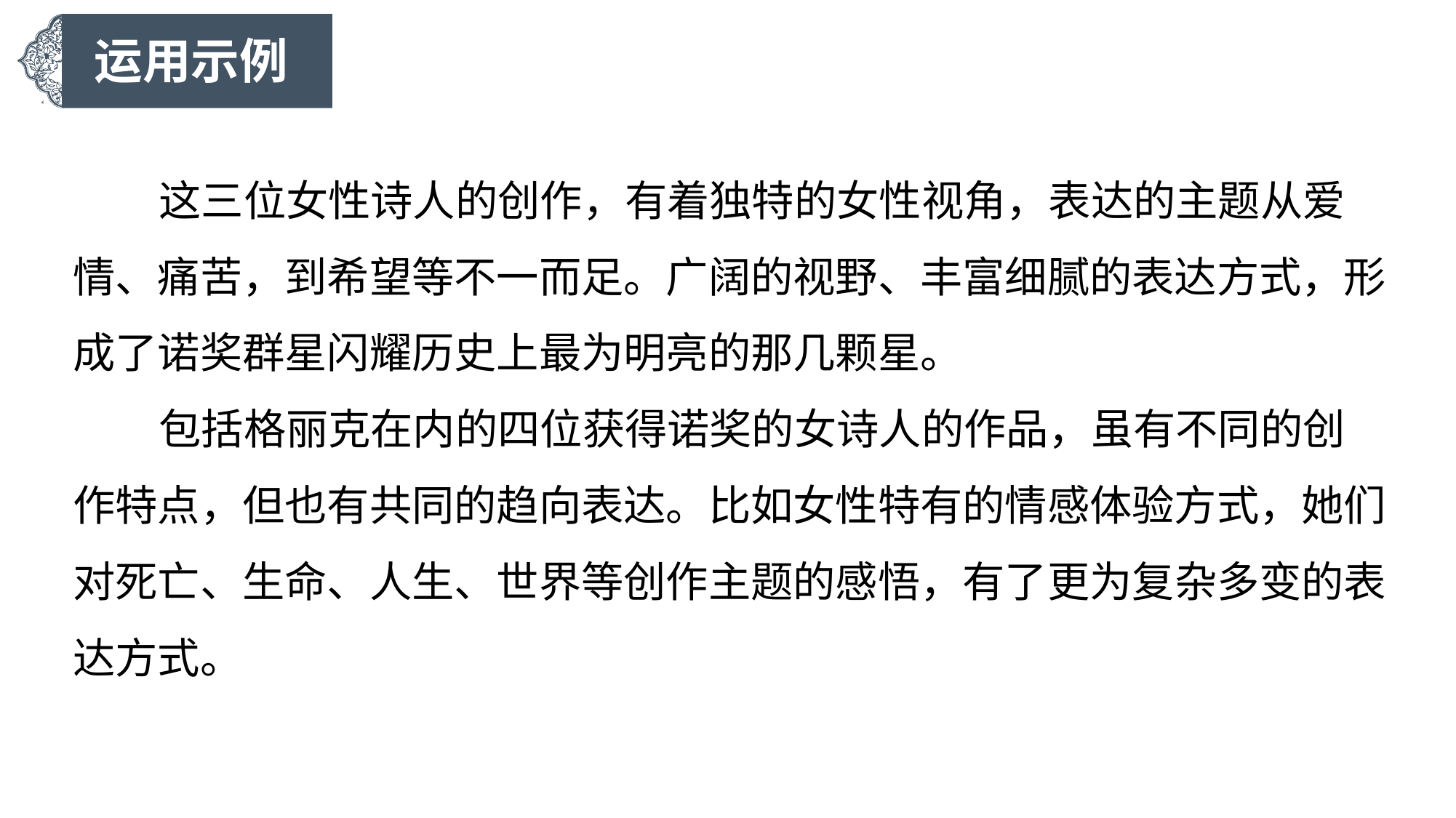

运用示例
        这三位女性诗人的创作，有着独特的女性视角，表达的主题从爱情、痛苦，到希望等不一而足。广阔的视野、丰富细腻的表达方式，形成了诺奖群星闪耀历史上最为明亮的那几颗星。
        包括格丽克在内的四位获得诺奖的女诗人的作品，虽有不同的创作特点，但也有共同的趋向表达。比如女性特有的情感体验方式，她们对死亡、生命、人生、世界等创作主题的感悟，有了更为复杂多变的表达方式。